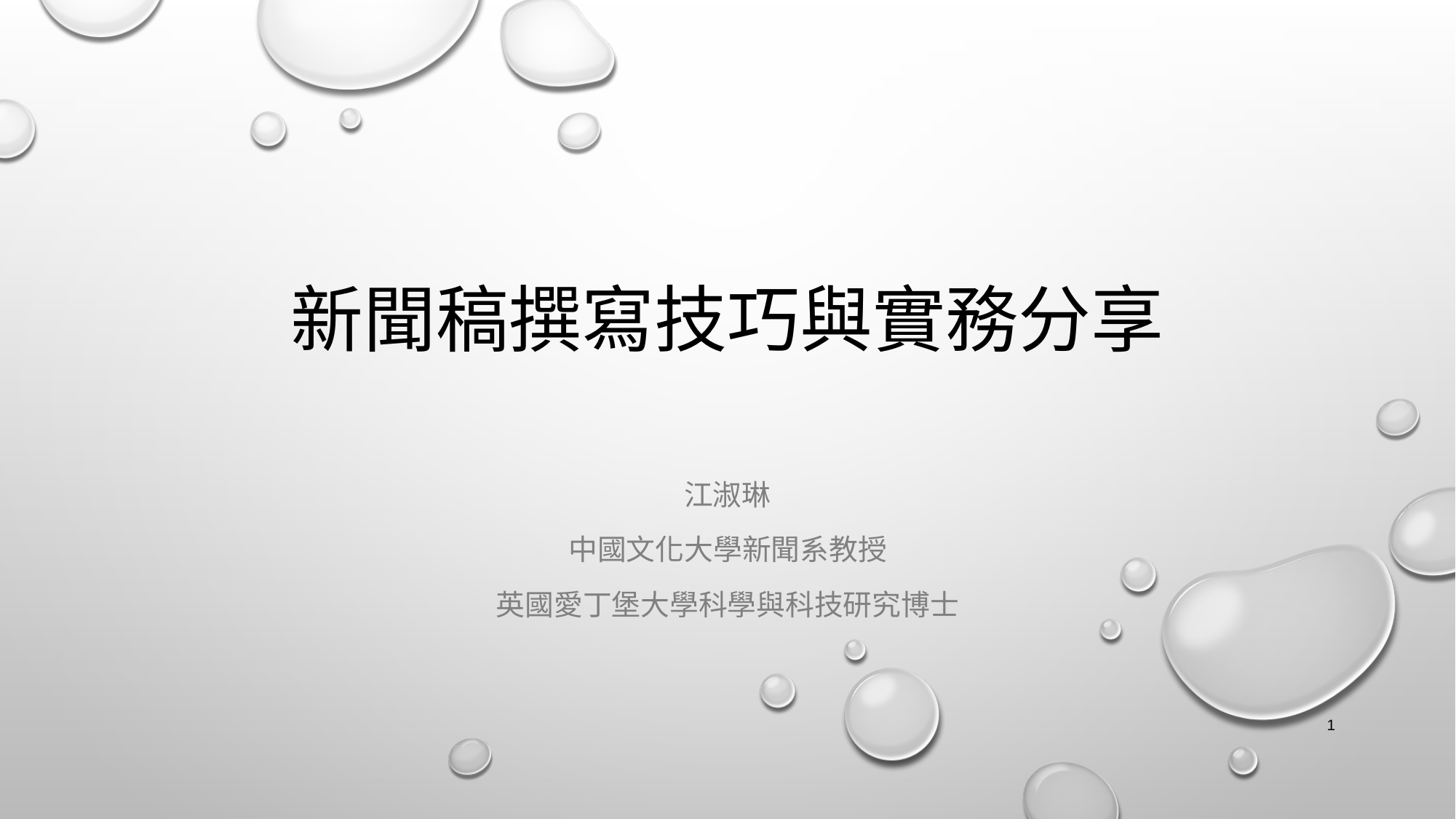

# 新聞稿撰寫技巧與實務分享
江淑琳
中國文化大學新聞系教授
英國愛丁堡大學科學與科技研究博士

1